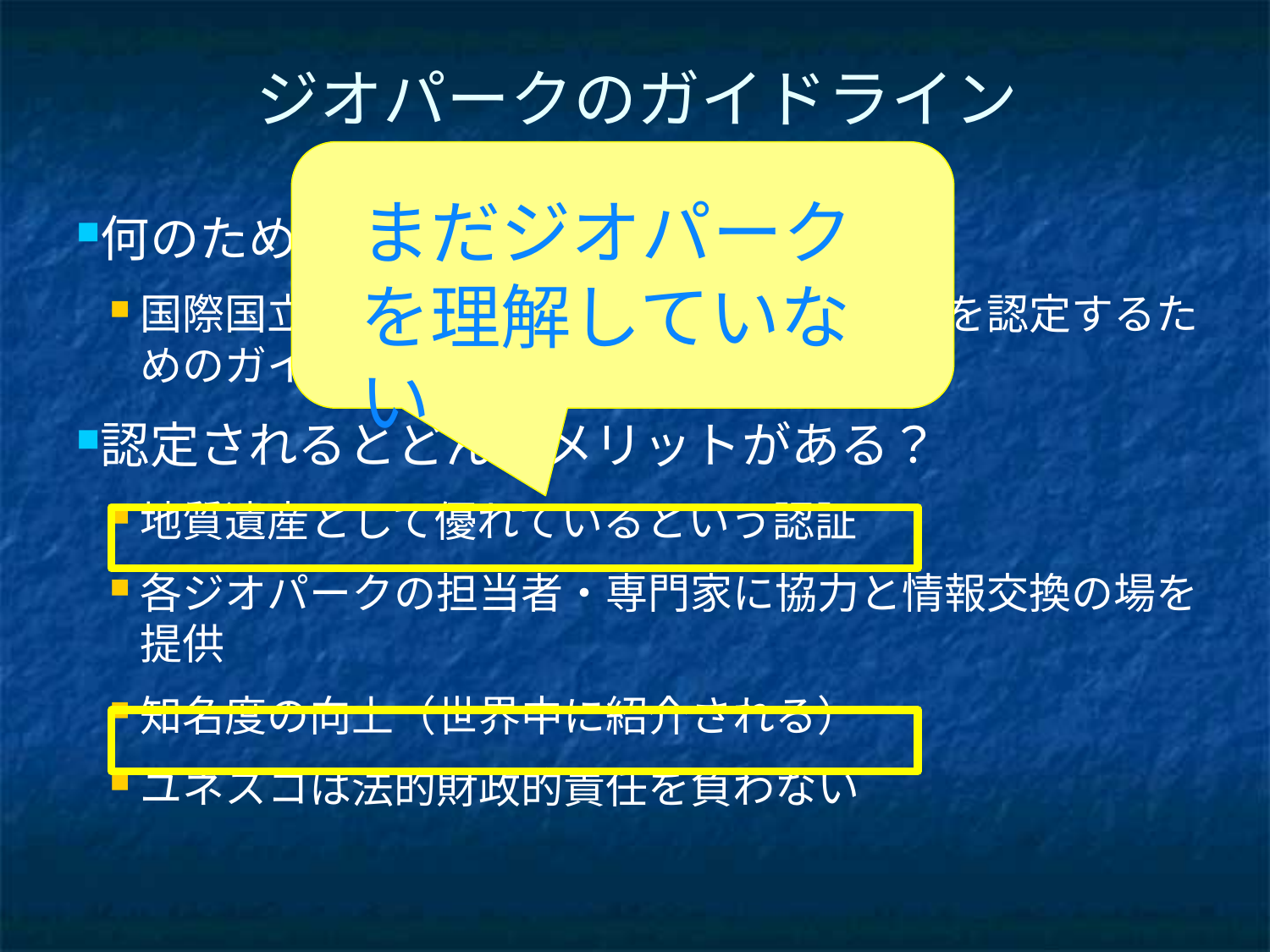

ジオパークのガイドライン

まだジオパークを理解していない

何のためのガイドライン？
国際国立ジオパークネットワークへの加盟を認定するためのガイドライン
認定されるとどんなメリットがある？
地質遺産として優れているという認証
各ジオパークの担当者・専門家に協力と情報交換の場を提供
知名度の向上（世界中に紹介される）
ユネスコは法的財政的責任を負わない